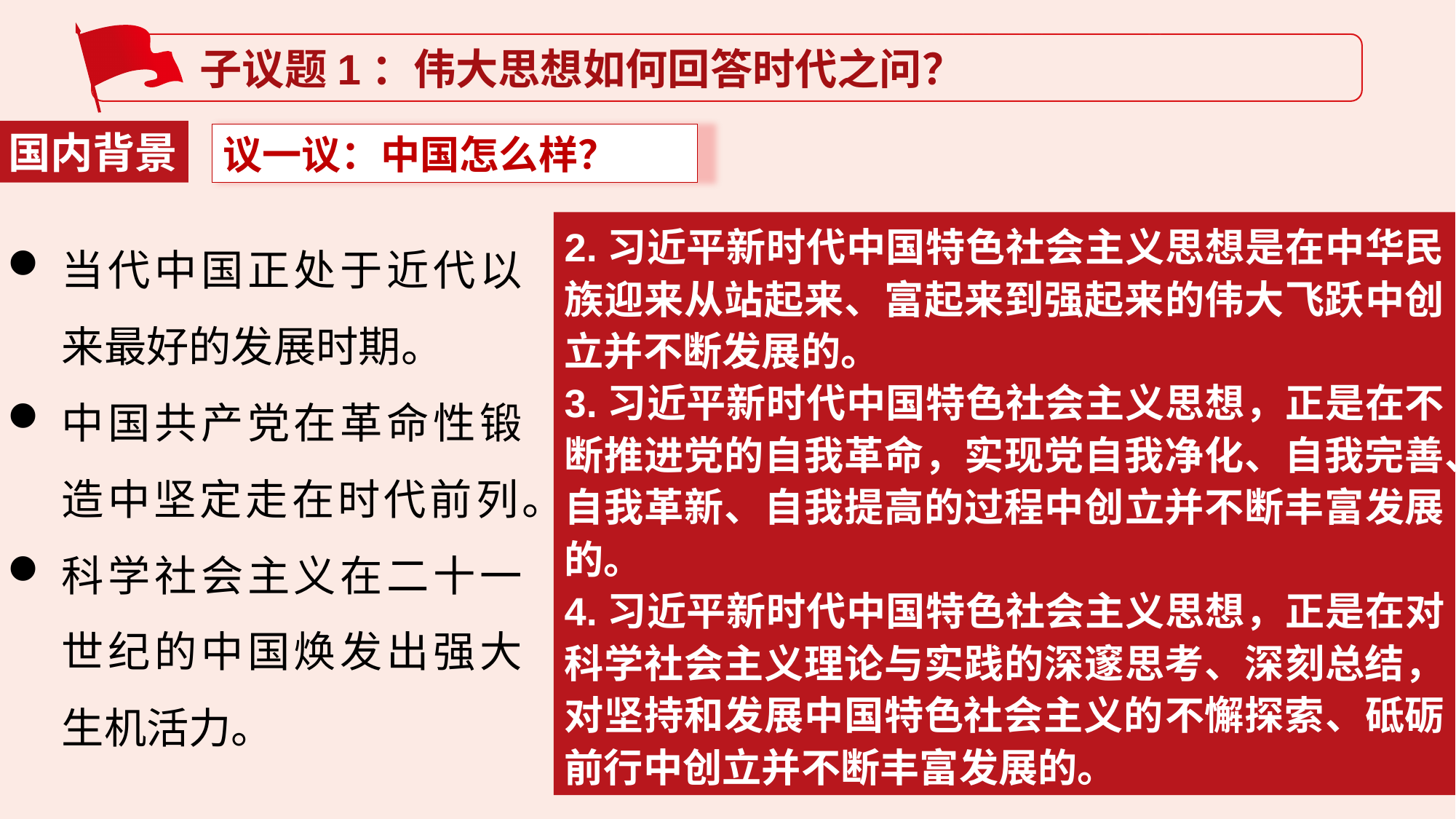

聿见思政统编新教材教学网 www.yjsz2020.cn 原创作品
子议题1：伟大思想如何回答时代之问？
国内背景
议一议：中国怎么样？
当代中国正处于近代以来最好的发展时期。
中国共产党在革命性锻造中坚定走在时代前列。
科学社会主义在二十一世纪的中国焕发出强大生机活力。
2.习近平新时代中国特色社会主义思想是在中华民族迎来从站起来、富起来到强起来的伟大飞跃中创立并不断发展的。
3.习近平新时代中国特色社会主义思想，正是在不断推进党的自我革命，实现党自我净化、自我完善、自我革新、自我提高的过程中创立并不断丰富发展的。
4.习近平新时代中国特色社会主义思想，正是在对科学社会主义理论与实践的深邃思考、深刻总结，对坚持和发展中国特色社会主义的不懈探索、砥砺前行中创立并不断丰富发展的。